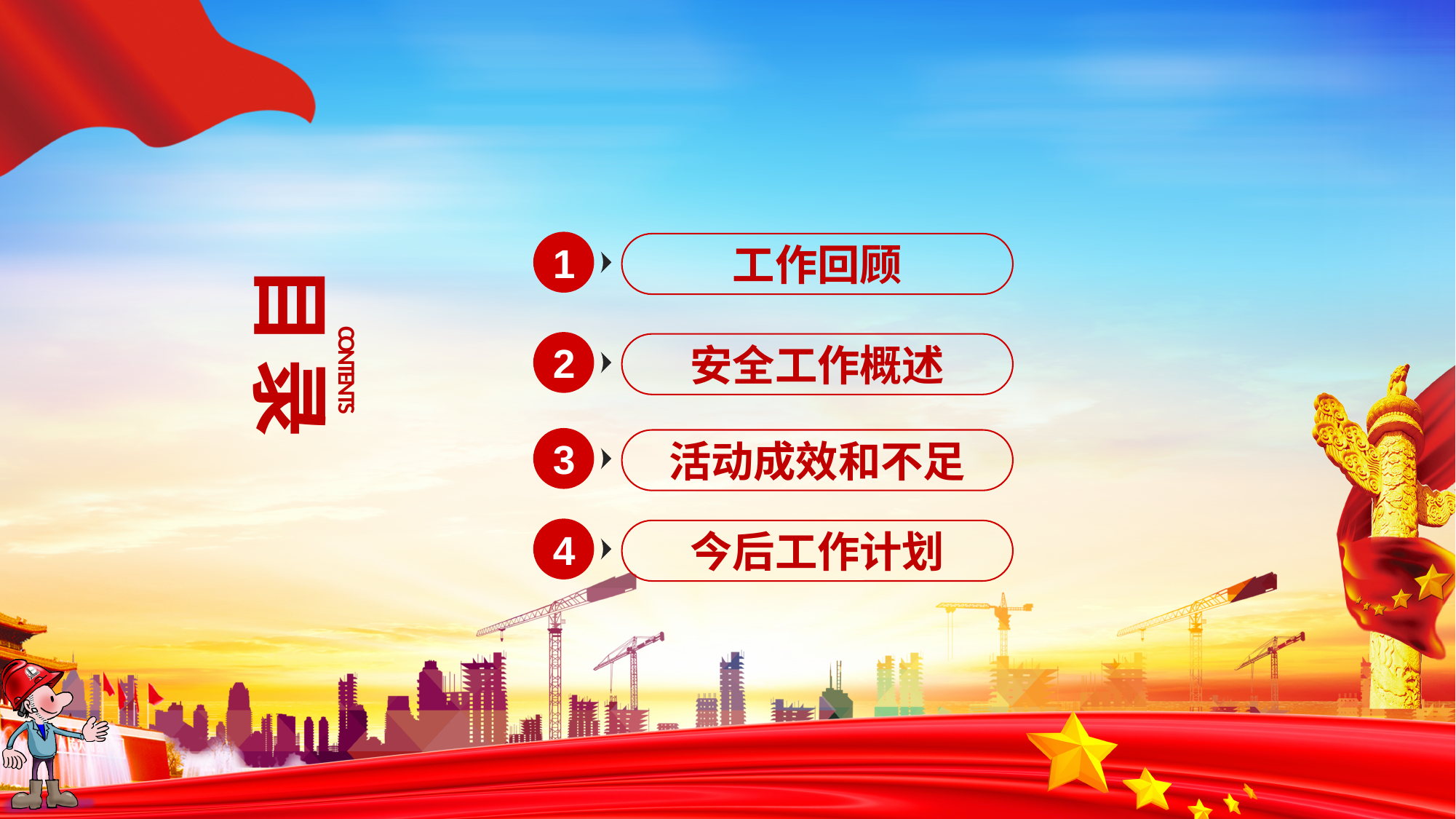

1
工作回顾

目录
CONTENTS
2
安全工作概述

3
活动成效和不足

4
今后工作计划